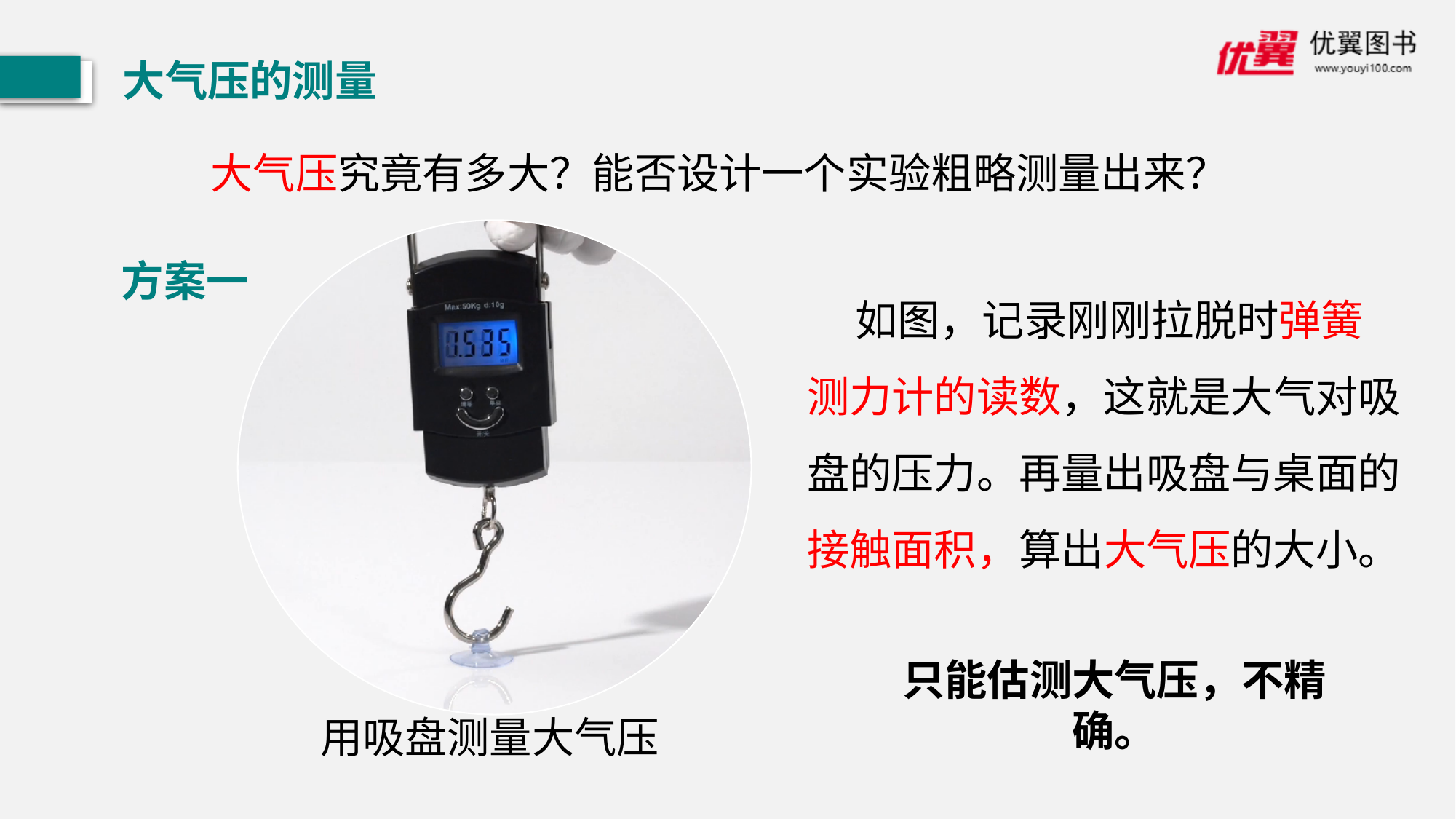

大气压的测量

        大气压究竟有多大？能否设计一个实验粗略测量出来？
用吸盘测量大气压
方案一
    如图，记录刚刚拉脱时弹簧测力计的读数，这就是大气对吸盘的压力。再量出吸盘与桌面的接触面积，算出大气压的大小。
只能估测大气压，不精确。